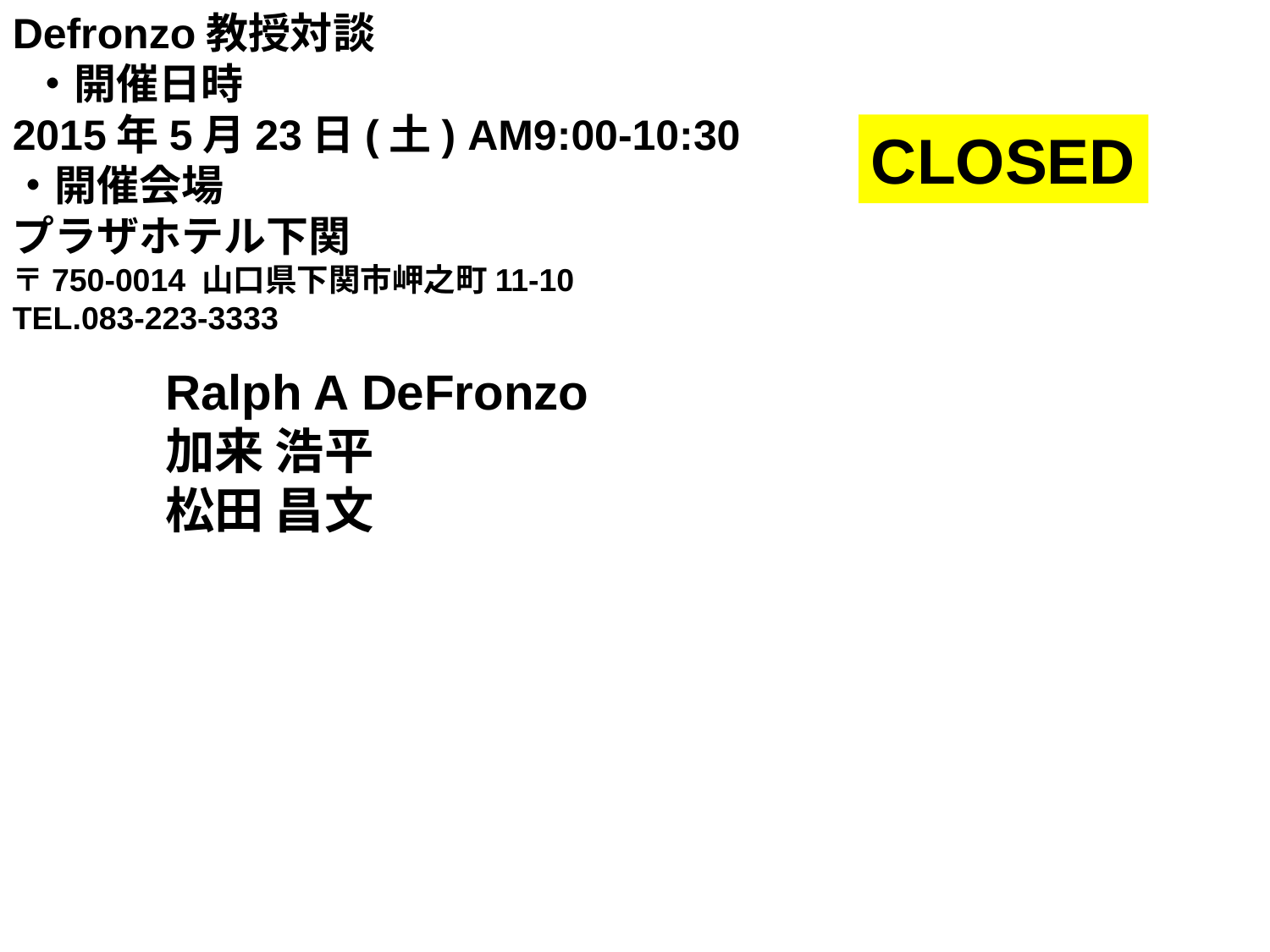

Defronzo教授対談
 ・開催日時
2015年5月23日(土) AM9:00-10:30
・開催会場
プラザホテル下関
〒750-0014 山口県下関市岬之町11-10
TEL.083-223-3333
CLOSED
Ralph A DeFronzo
加来 浩平
松田 昌文